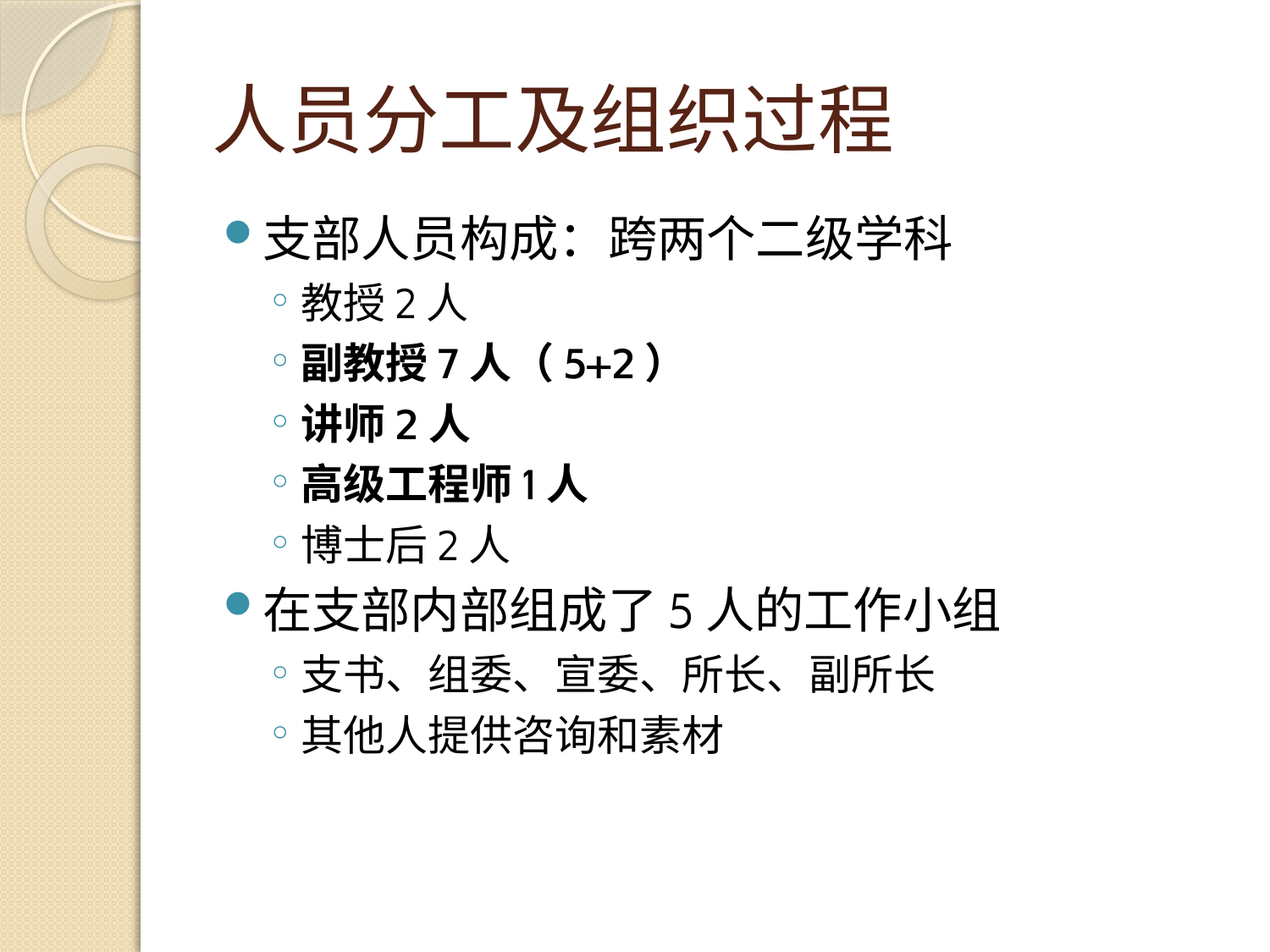

# 人员分工及组织过程
支部人员构成：跨两个二级学科
教授2人
副教授7人（5+2）
讲师2人
高级工程师1人
博士后2人
在支部内部组成了5人的工作小组
支书、组委、宣委、所长、副所长
其他人提供咨询和素材